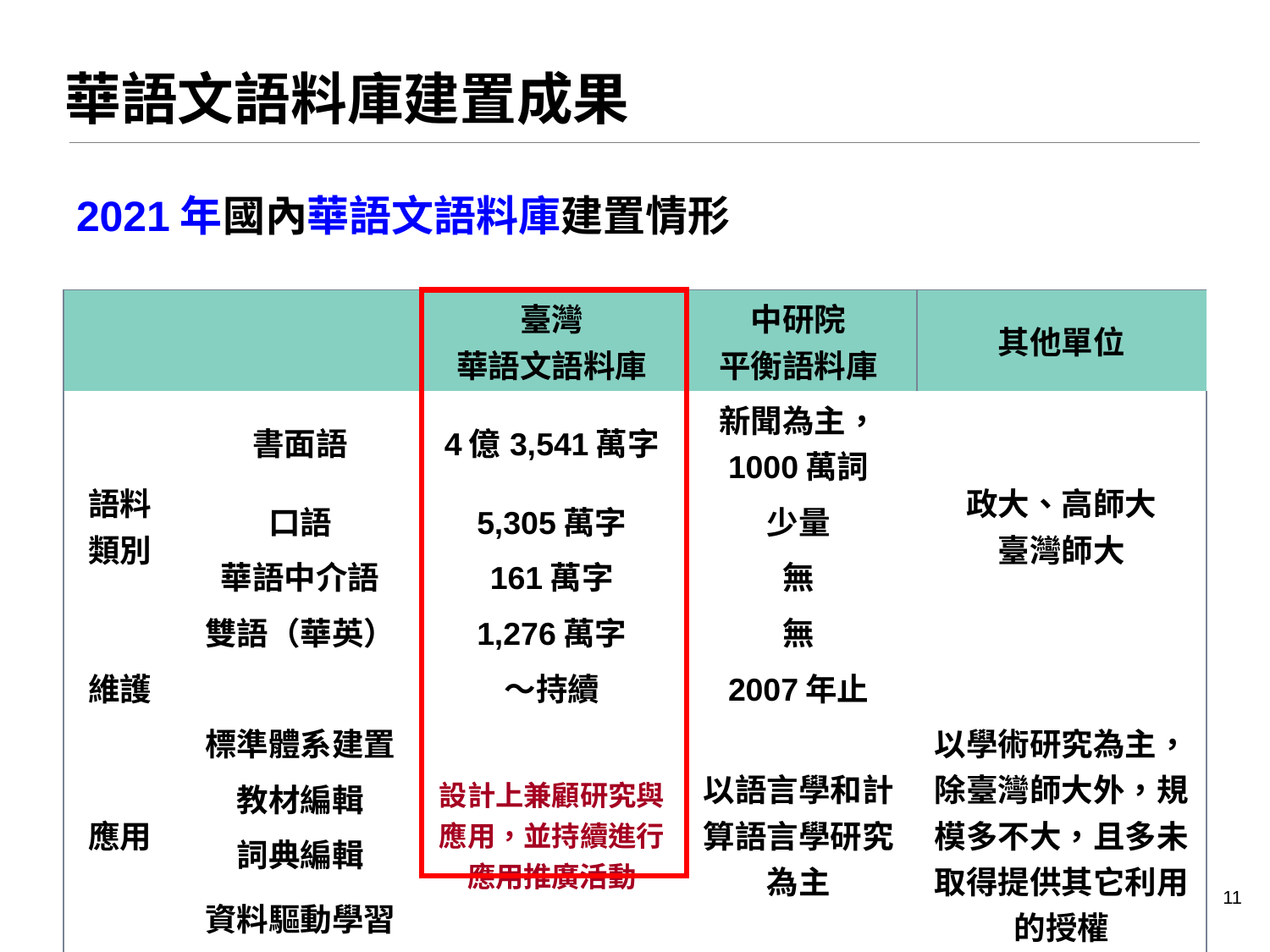

華語文語料庫建置成果
# 2021年國內華語文語料庫建置情形
|  |  | 臺灣 華語文語料庫 | 中研院 平衡語料庫 | 其他單位 |
| --- | --- | --- | --- | --- |
| 語料類別 | 書面語 | 4億3,541萬字 | 新聞為主， 1000萬詞 | 政大、高師大 臺灣師大 |
|  | 口語 | 5,305萬字 | 少量 |  |
|  | 華語中介語 | 161萬字 | 無 |  |
|  | 雙語（華英） | 1,276萬字 | 無 |  |
| 維護 |  | ～持續 | 2007年止 |  |
| 應用 | 標準體系建置 | 設計上兼顧研究與應用，並持續進行應用推廣活動 | 以語言學和計算語言學研究為主 | 以學術研究為主，除臺灣師大外，規模多不大，且多未取得提供其它利用的授權 |
|  | 教材編輯 |  |  |  |
|  | 詞典編輯 |  |  |  |
|  | 資料驅動學習 |  |  |  |

11